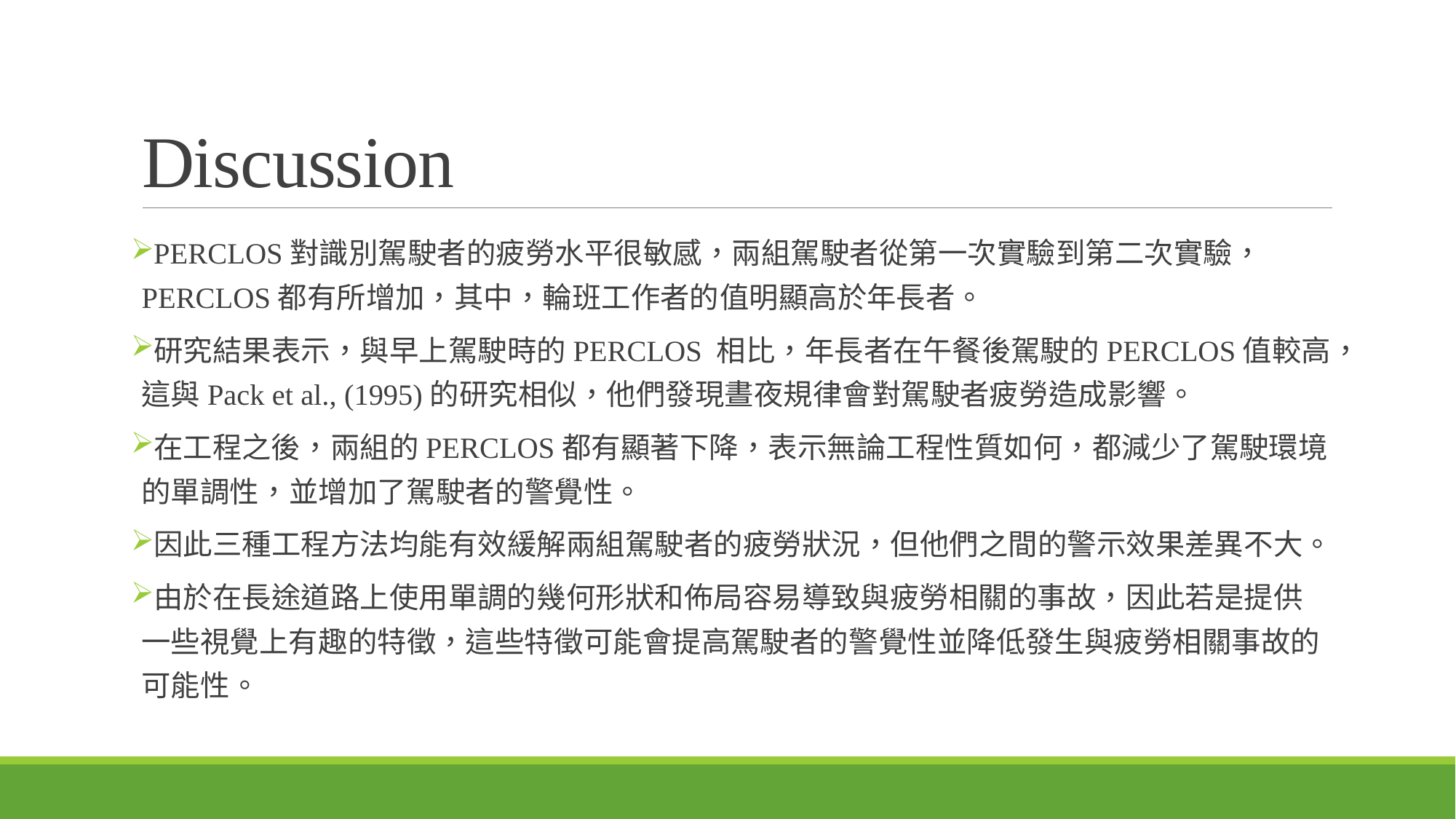

# Discussion
PERCLOS對識別駕駛者的疲勞水平很敏感，兩組駕駛者從第一次實驗到第二次實驗， PERCLOS都有所增加，其中，輪班工作者的值明顯高於年長者。
研究結果表示，與早上駕駛時的PERCLOS 相比，年長者在午餐後駕駛的PERCLOS值較高，這與Pack et al., (1995)的研究相似，他們發現晝夜規律會對駕駛者疲勞造成影響。
在工程之後，兩組的PERCLOS都有顯著下降，表示無論工程性質如何，都減少了駕駛環境的單調性，並增加了駕駛者的警覺性。
因此三種工程方法均能有效緩解兩組駕駛者的疲勞狀況，但他們之間的警示效果差異不大。
由於在長途道路上使用單調的幾何形狀和佈局容易導致與疲勞相關的事故，因此若是提供一些視覺上有趣的特徵，這些特徵可能會提高駕駛者的警覺性並降低發生與疲勞相關事故的可能性。